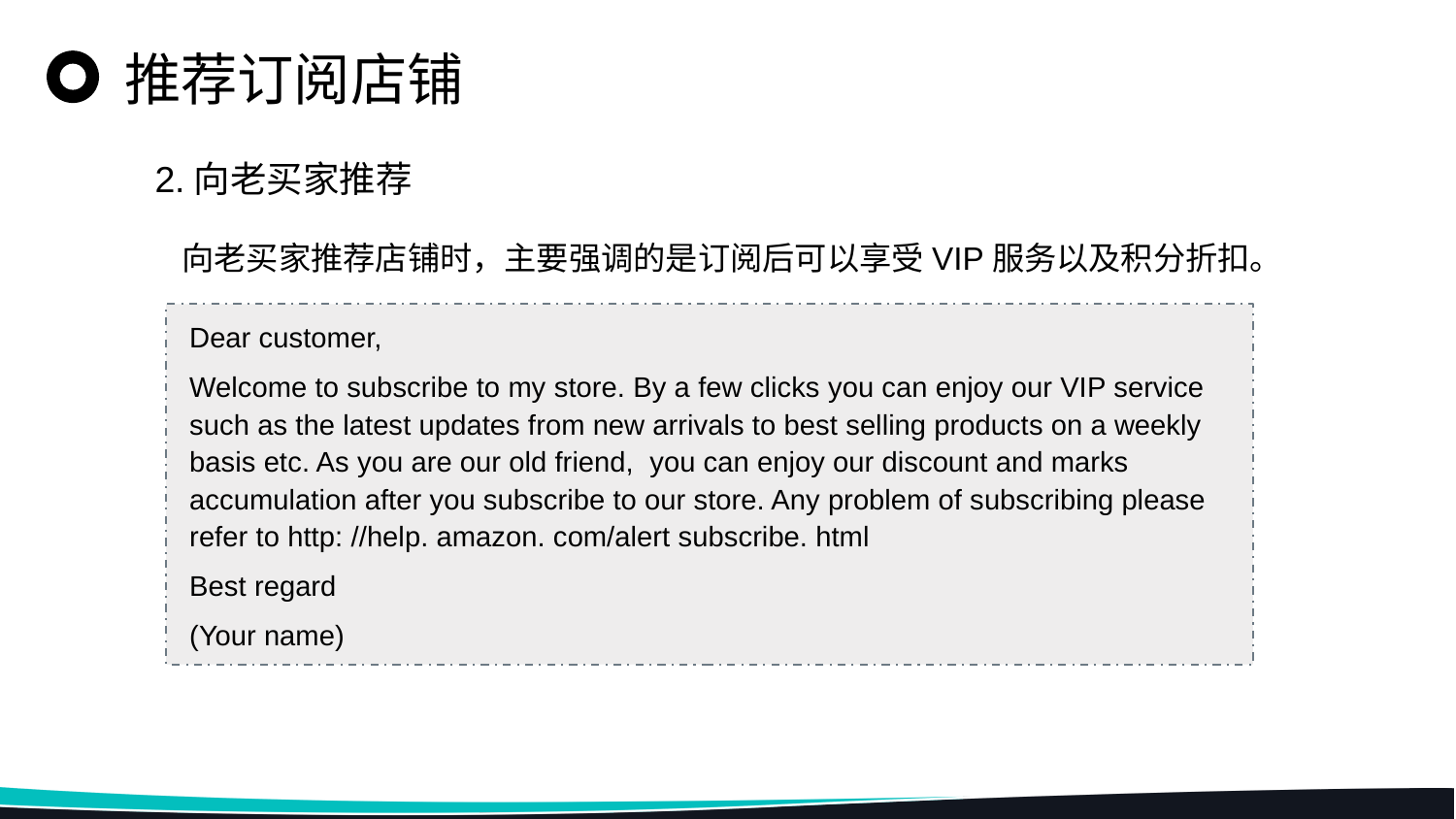

推荐订阅店铺
2.向老买家推荐
向老买家推荐店铺时，主要强调的是订阅后可以享受VIP服务以及积分折扣。

Dear customer,
Welcome to subscribe to my store. By a few clicks you can enjoy our VIP service such as the latest updates from new arrivals to best selling products on a weekly basis etc. As you are our old friend,  you can enjoy our discount and marks accumulation after you subscribe to our store. Any problem of subscribing please refer to http: //help. amazon. com/alert subscribe. html
Best regard
(Your name)